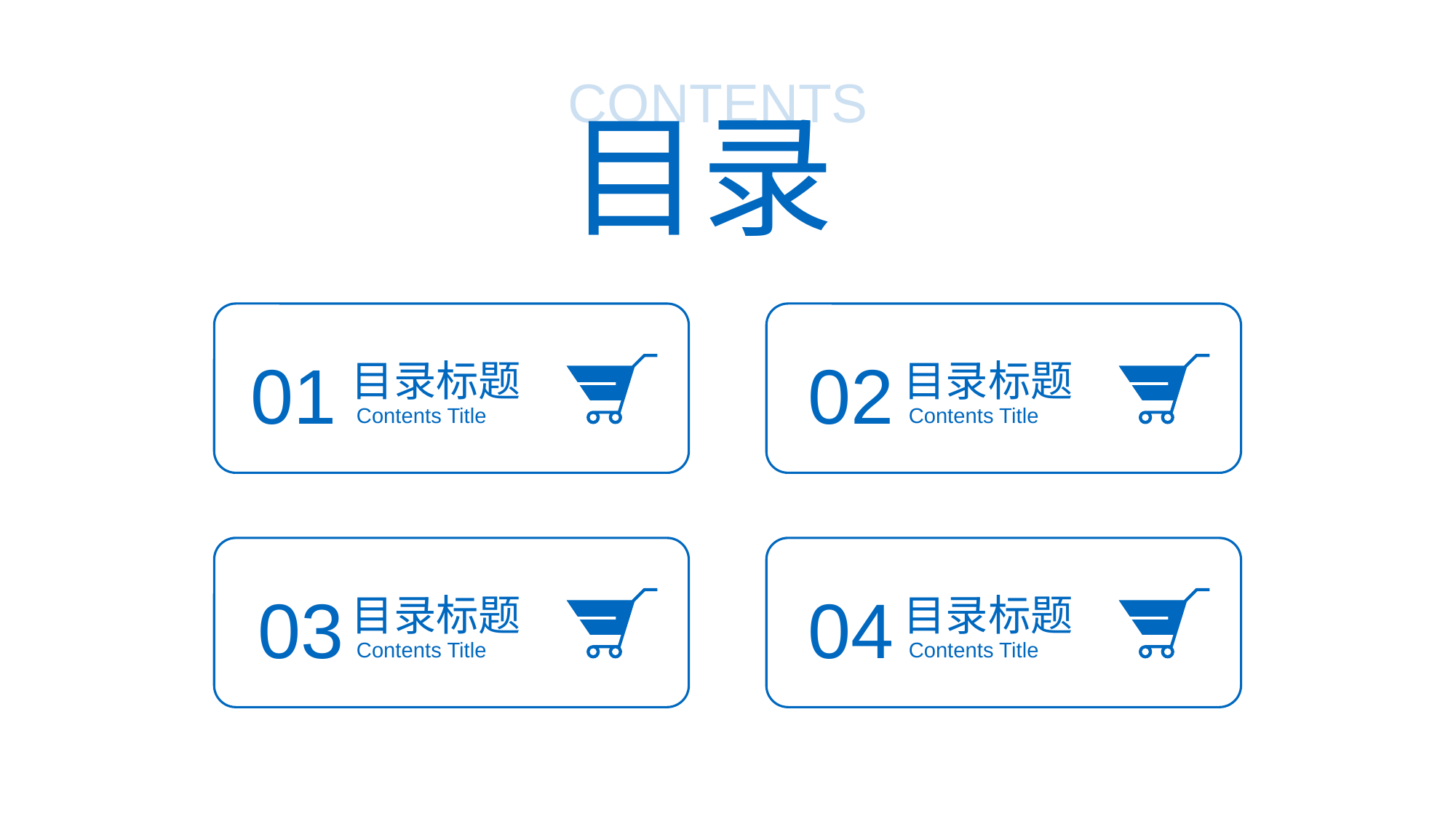

CONTENTS
目录

01
02
目录标题

目录标题

Contents Title
Contents Title

03
04
目录标题

目录标题

Contents Title
Contents Title